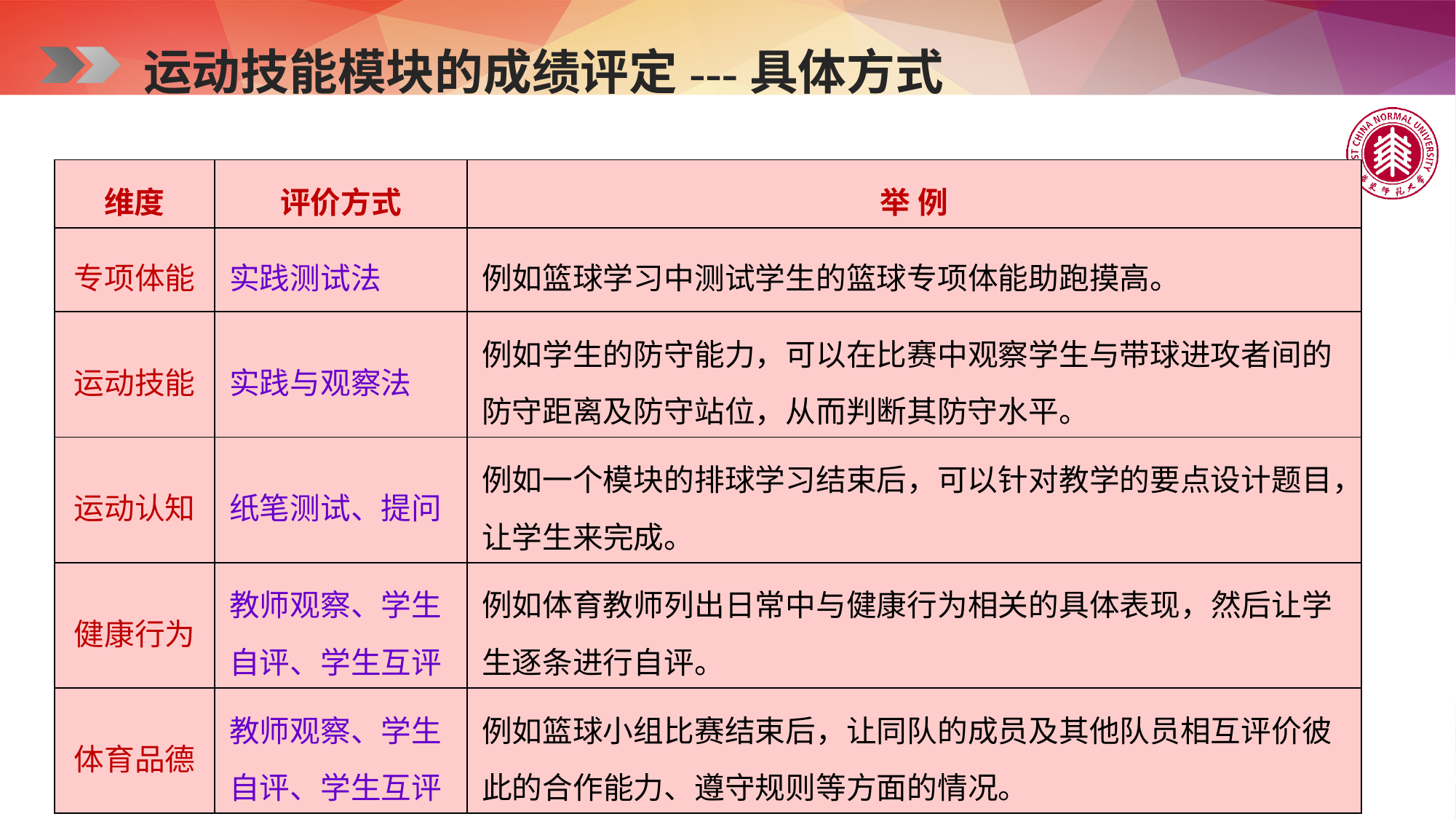

运动技能模块的成绩评定---具体方式
| 维度 | 评价方式 | 举 例 |
| --- | --- | --- |
| 专项体能 | 实践测试法 | 例如篮球学习中测试学生的篮球专项体能助跑摸高。 |
| 运动技能 | 实践与观察法 | 例如学生的防守能力，可以在比赛中观察学生与带球进攻者间的防守距离及防守站位，从而判断其防守水平。 |
| 运动认知 | 纸笔测试、提问 | 例如一个模块的排球学习结束后，可以针对教学的要点设计题目，让学生来完成。 |
| 健康行为 | 教师观察、学生自评、学生互评 | 例如体育教师列出日常中与健康行为相关的具体表现，然后让学生逐条进行自评。 |
| 体育品德 | 教师观察、学生自评、学生互评 | 例如篮球小组比赛结束后，让同队的成员及其他队员相互评价彼此的合作能力、遵守规则等方面的情况。 |